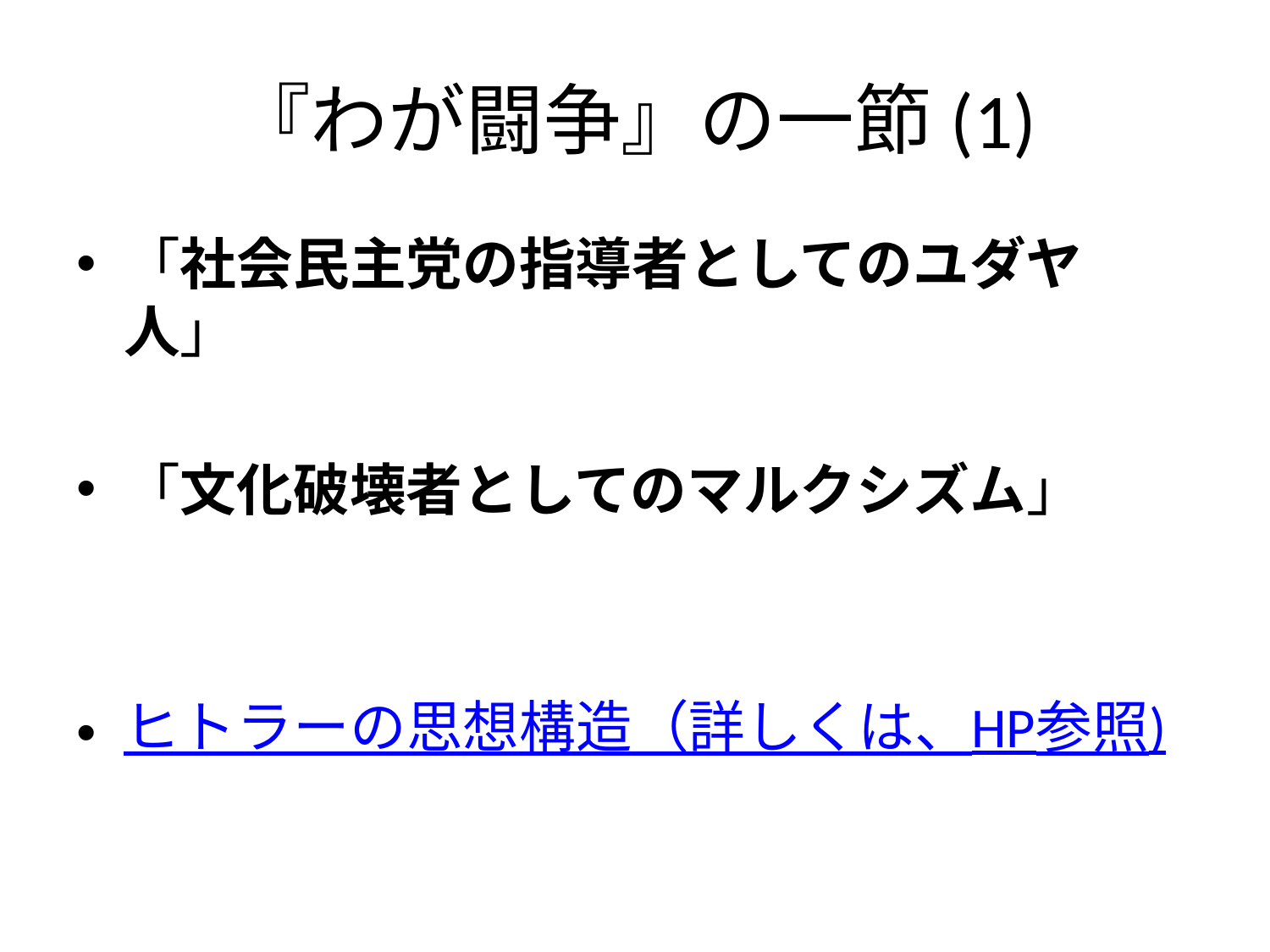

# 『わが闘争』の一節(1)
「社会民主党の指導者としてのユダヤ人」

「文化破壊者としてのマルクシズム」

ヒトラーの思想構造（詳しくは、HP参照)